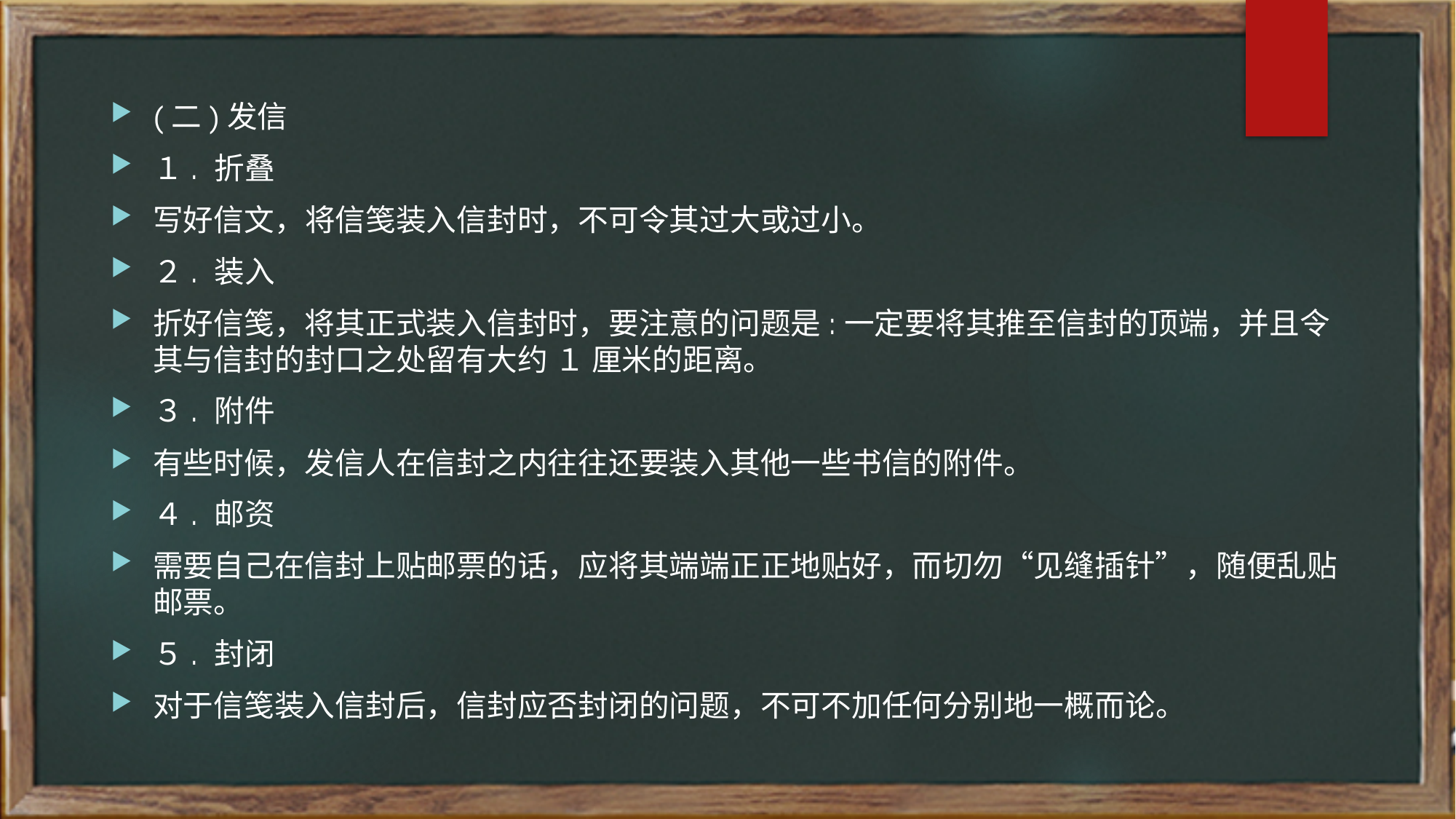

(二)发信
１. 折叠
写好信文，将信笺装入信封时，不可令其过大或过小。
２. 装入
折好信笺，将其正式装入信封时，要注意的问题是:一定要将其推至信封的顶端，并且令其与信封的封口之处留有大约 １ 厘米的距离。
３. 附件
有些时候，发信人在信封之内往往还要装入其他一些书信的附件。
４. 邮资
需要自己在信封上贴邮票的话，应将其端端正正地贴好，而切勿“见缝插针”，随便乱贴邮票。
５. 封闭
对于信笺装入信封后，信封应否封闭的问题，不可不加任何分别地一概而论。